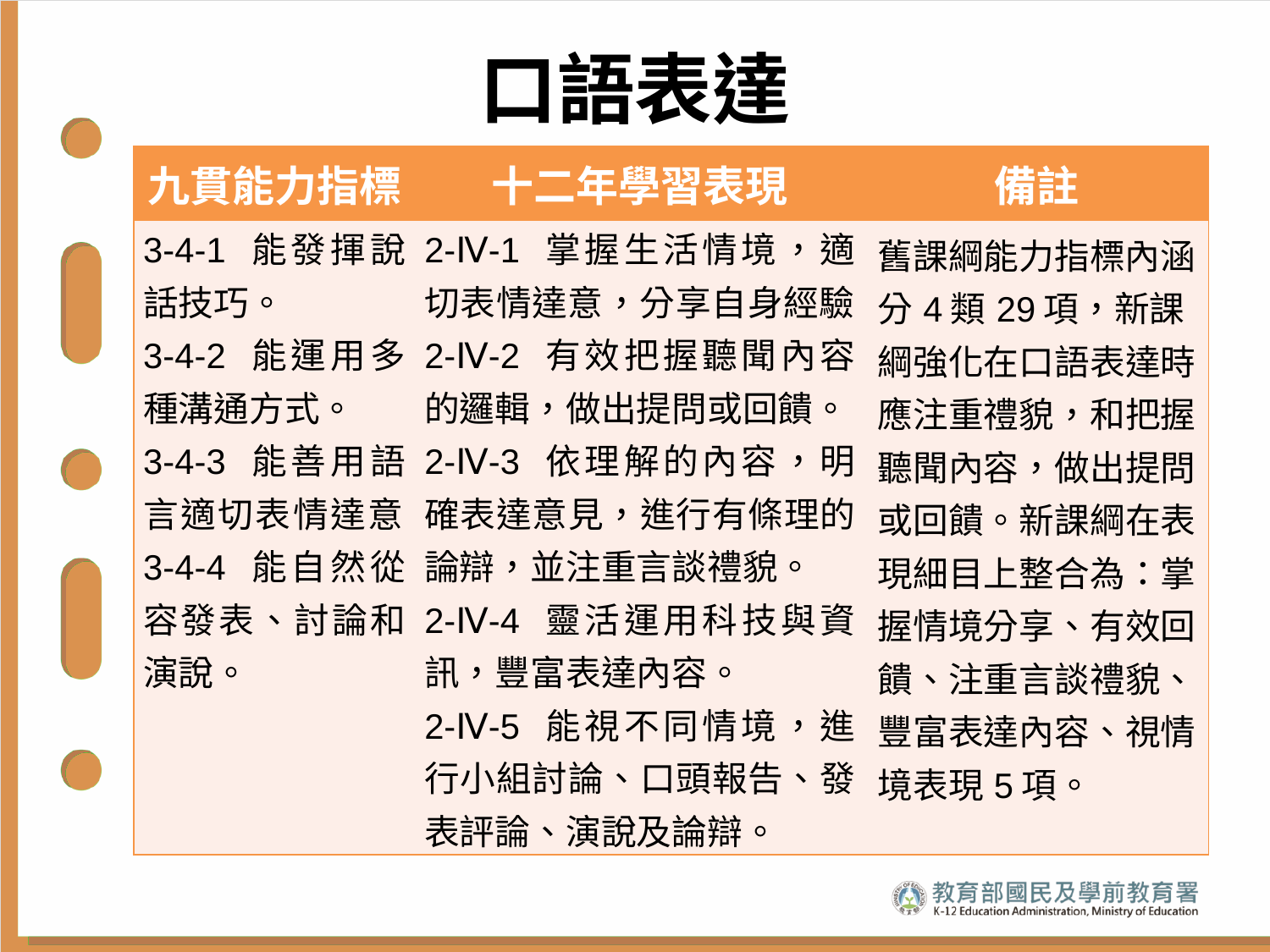

# 口語表達
| 九貫能力指標 | 十二年學習表現 | 備註 |
| --- | --- | --- |
| 3-4-1 能發揮說話技巧。 3-4-2 能運用多種溝通方式。 3-4-3 能善用語言適切表情達意。 3-4-4 能自然從容發表、討論和演說。 | 2-Ⅳ-1 掌握生活情境，適切表情達意，分享自身經驗。 2-Ⅳ-2 有效把握聽聞內容的邏輯，做出提問或回饋。 2-Ⅳ-3 依理解的內容，明確表達意見，進行有條理的論辯，並注重言談禮貌。 2-Ⅳ-4 靈活運用科技與資訊，豐富表達內容。 2-Ⅳ-5 能視不同情境，進行小組討論、口頭報告、發表評論、演說及論辯。 | 舊課綱能力指標內涵分4類29項，新課綱強化在口語表達時應注重禮貌，和把握聽聞內容，做出提問或回饋。新課綱在表現細目上整合為：掌握情境分享、有效回饋、注重言談禮貌、豐富表達內容、視情境表現5項。 |